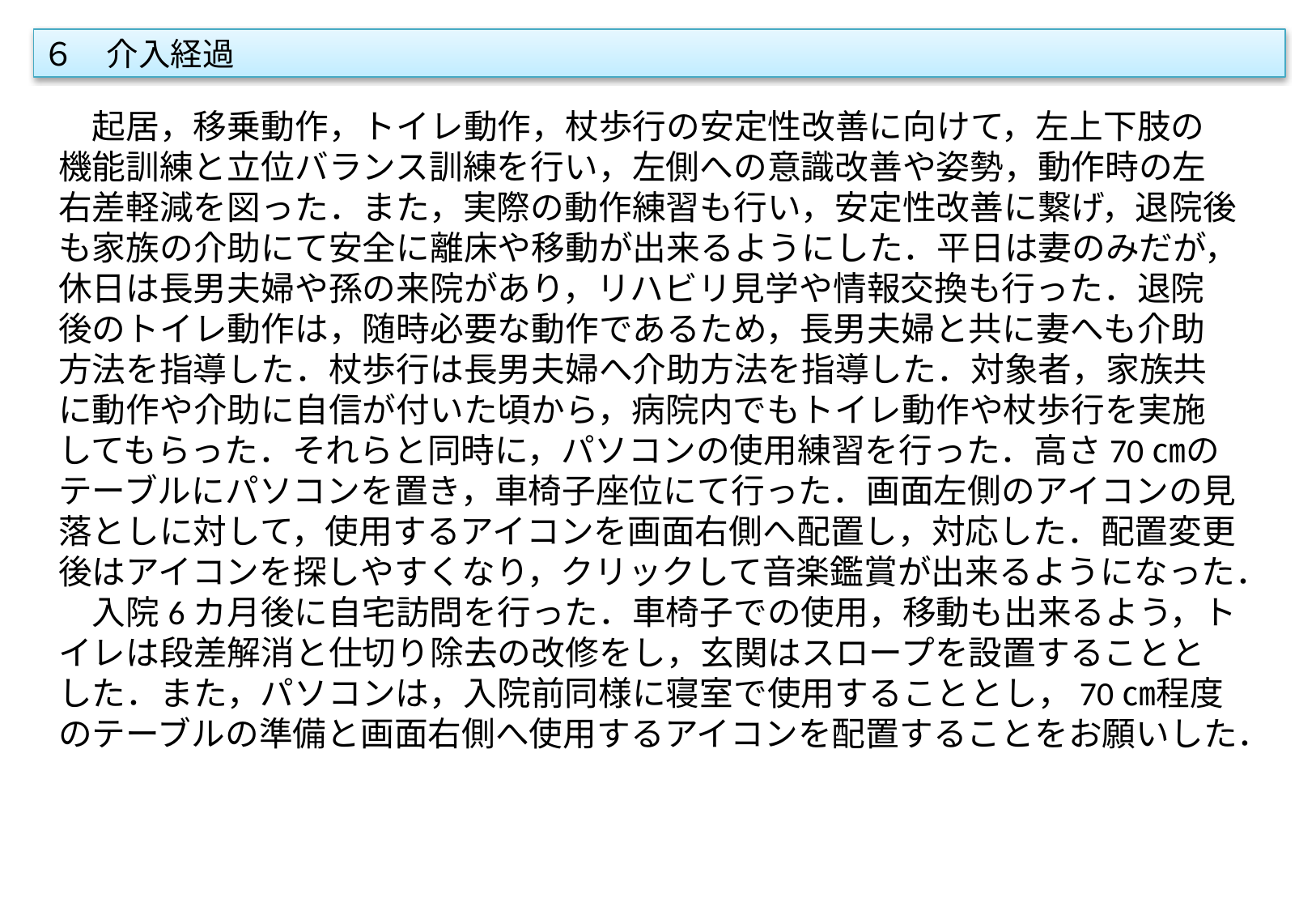

６　介入経過
　起居，移乗動作，トイレ動作，杖歩行の安定性改善に向けて，左上下肢の機能訓練と立位バランス訓練を行い，左側への意識改善や姿勢，動作時の左右差軽減を図った．また，実際の動作練習も行い，安定性改善に繋げ，退院後も家族の介助にて安全に離床や移動が出来るようにした．平日は妻のみだが，休日は長男夫婦や孫の来院があり，リハビリ見学や情報交換も行った．退院後のトイレ動作は，随時必要な動作であるため，長男夫婦と共に妻へも介助方法を指導した．杖歩行は長男夫婦へ介助方法を指導した．対象者，家族共に動作や介助に自信が付いた頃から，病院内でもトイレ動作や杖歩行を実施してもらった．それらと同時に，パソコンの使用練習を行った．高さ70㎝のテーブルにパソコンを置き，車椅子座位にて行った．画面左側のアイコンの見落としに対して，使用するアイコンを画面右側へ配置し，対応した．配置変更後はアイコンを探しやすくなり，クリックして音楽鑑賞が出来るようになった．
　入院6カ月後に自宅訪問を行った．車椅子での使用，移動も出来るよう，トイレは段差解消と仕切り除去の改修をし，玄関はスロープを設置することとした．また，パソコンは，入院前同様に寝室で使用することとし，70㎝程度のテーブルの準備と画面右側へ使用するアイコンを配置することをお願いした．